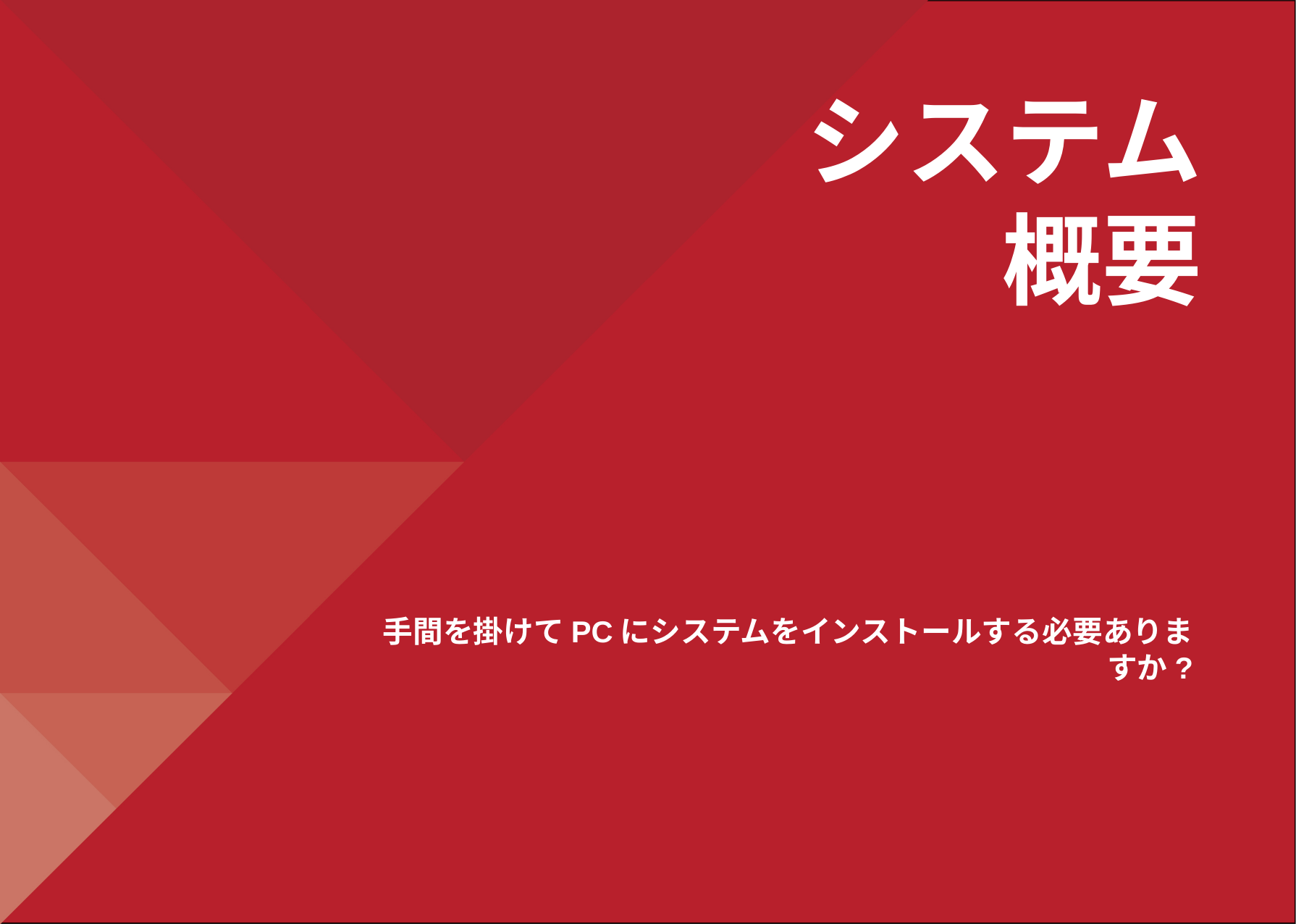

システム概要
手間を掛けてPCにシステムをインストールする必要ありますか?